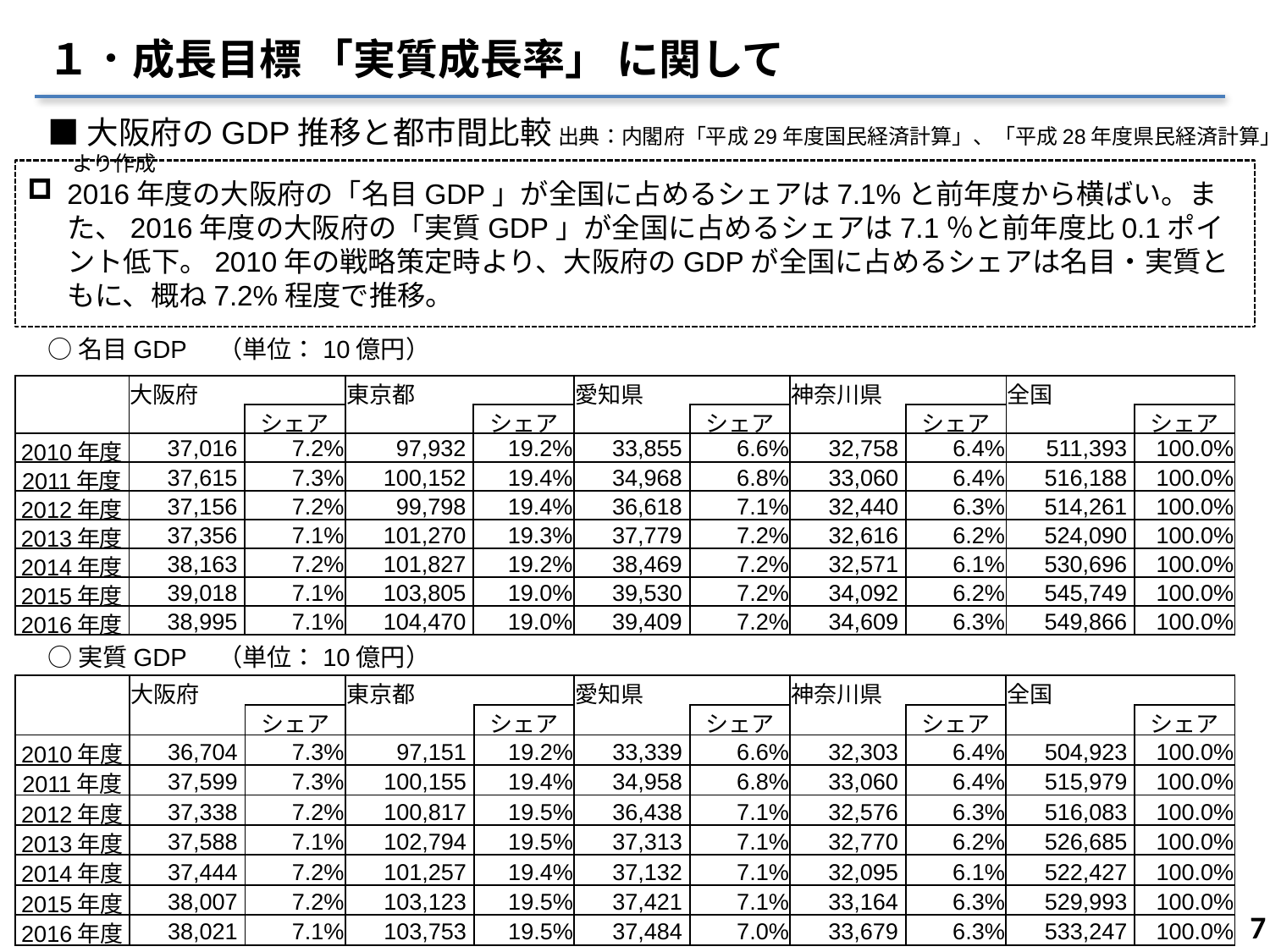

１．成長目標 「実質成長率」 に関して
■大阪府のGDP推移と都市間比較 出典：内閣府「平成29年度国民経済計算」、「平成28年度県民経済計算」より作成
2016年度の大阪府の「名目GDP」が全国に占めるシェアは7.1%と前年度から横ばい。また、2016年度の大阪府の「実質GDP」が全国に占めるシェアは7.1％と前年度⽐0.1ポイント低下。2010年の戦略策定時より、大阪府のGDPが全国に占めるシェアは名目・実質ともに、概ね7.2%程度で推移。
○名目GDP　（単位：10億円）
|  | 大阪府 |  | 東京都 |  | 愛知県 |  | 神奈川県 |  | 全国 |  |
| --- | --- | --- | --- | --- | --- | --- | --- | --- | --- | --- |
|  |  | シェア |  | シェア |  | シェア |  | シェア |  | シェア |
| 2010年度 | 37,016 | 7.2% | 97,932 | 19.2% | 33,855 | 6.6% | 32,758 | 6.4% | 511,393 | 100.0% |
| 2011年度 | 37,615 | 7.3% | 100,152 | 19.4% | 34,968 | 6.8% | 33,060 | 6.4% | 516,188 | 100.0% |
| 2012年度 | 37,156 | 7.2% | 99,798 | 19.4% | 36,618 | 7.1% | 32,440 | 6.3% | 514,261 | 100.0% |
| 2013年度 | 37,356 | 7.1% | 101,270 | 19.3% | 37,779 | 7.2% | 32,616 | 6.2% | 524,090 | 100.0% |
| 2014年度 | 38,163 | 7.2% | 101,827 | 19.2% | 38,469 | 7.2% | 32,571 | 6.1% | 530,696 | 100.0% |
| 2015年度 | 39,018 | 7.1% | 103,805 | 19.0% | 39,530 | 7.2% | 34,092 | 6.2% | 545,749 | 100.0% |
| 2016年度 | 38,995 | 7.1% | 104,470 | 19.0% | 39,409 | 7.2% | 34,609 | 6.3% | 549,866 | 100.0% |
○実質GDP　（単位：10億円）
|  | 大阪府 |  | 東京都 |  | 愛知県 |  | 神奈川県 |  | 全国 |  |
| --- | --- | --- | --- | --- | --- | --- | --- | --- | --- | --- |
|  |  | シェア |  | シェア |  | シェア |  | シェア |  | シェア |
| 2010年度 | 36,704 | 7.3% | 97,151 | 19.2% | 33,339 | 6.6% | 32,303 | 6.4% | 504,923 | 100.0% |
| 2011年度 | 37,599 | 7.3% | 100,155 | 19.4% | 34,958 | 6.8% | 33,060 | 6.4% | 515,979 | 100.0% |
| 2012年度 | 37,338 | 7.2% | 100,817 | 19.5% | 36,438 | 7.1% | 32,576 | 6.3% | 516,083 | 100.0% |
| 2013年度 | 37,588 | 7.1% | 102,794 | 19.5% | 37,313 | 7.1% | 32,770 | 6.2% | 526,685 | 100.0% |
| 2014年度 | 37,444 | 7.2% | 101,257 | 19.4% | 37,132 | 7.1% | 32,095 | 6.1% | 522,427 | 100.0% |
| 2015年度 | 38,007 | 7.2% | 103,123 | 19.5% | 37,421 | 7.1% | 33,164 | 6.3% | 529,993 | 100.0% |
| 2016年度 | 38,021 | 7.1% | 103,753 | 19.5% | 37,484 | 7.0% | 33,679 | 6.3% | 533,247 | 100.0% |
7